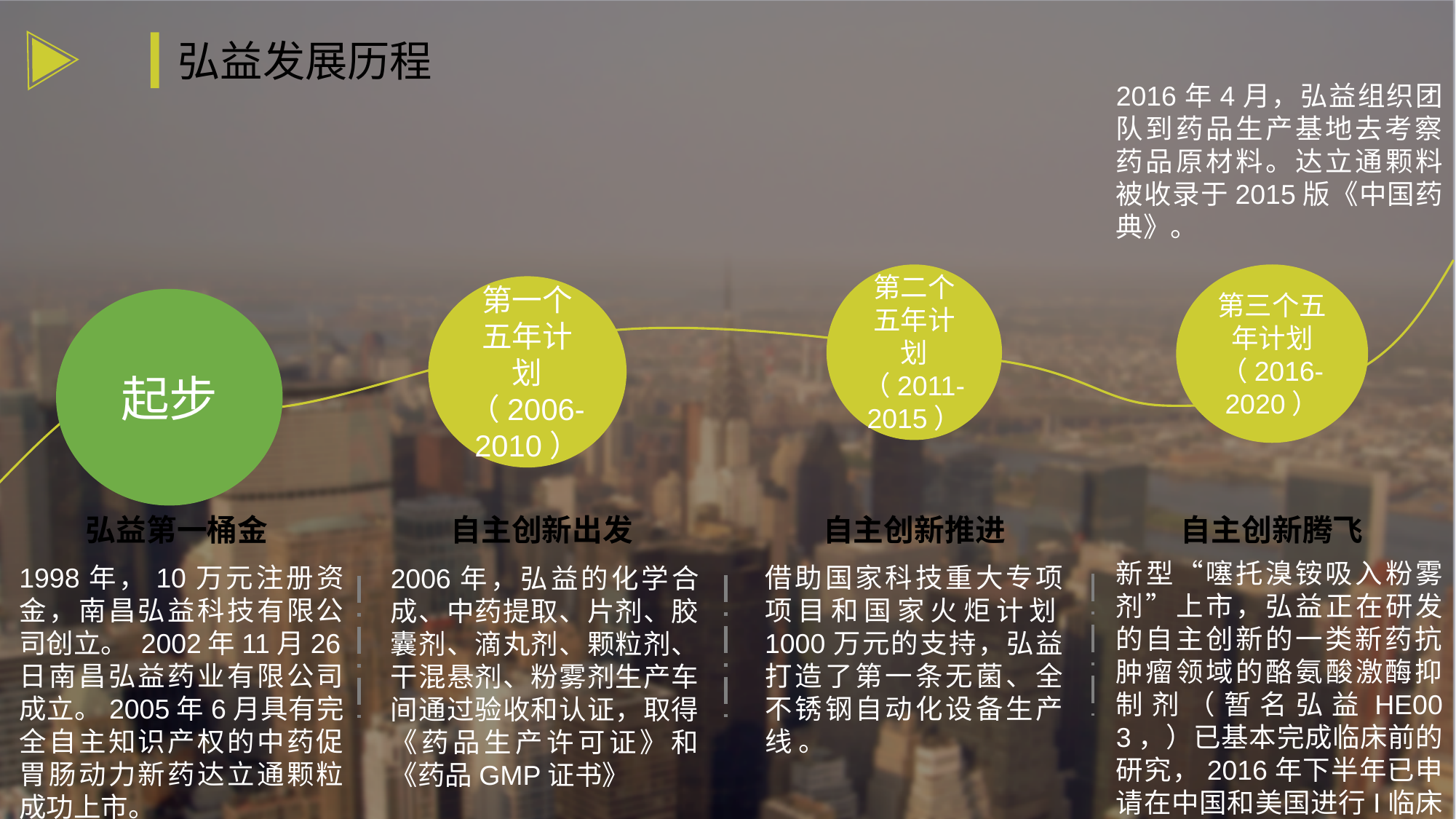

弘益发展历程

2016年4月，弘益组织团队到药品生产基地去考察药品原材料。达立通颗料被收录于2015版《中国药典》。
第三个五年计划（2016-2020）
自主创新腾飞
新型“噻托溴铵吸入粉雾剂”上市，弘益正在研发的自主创新的一类新药抗肿瘤领域的酪氨酸激酶抑制剂（暂名弘益HE003，）已基本完成临床前的研究，2016年下半年已申请在中国和美国进行I临床研究。

第二个五年计划（2011-2015）
自主创新推进
借助国家科技重大专项项目和国家火炬计划1000万元的支持，弘益打造了第一条无菌、全不锈钢自动化设备生产线 。
第一个五年计划（2006-2010）
自主创新出发
2006年，弘益的化学合成、中药提取、片剂、胶囊剂、滴丸剂、颗粒剂、干混悬剂、粉雾剂生产车间通过验收和认证，取得《药品生产许可证》和《药品GMP证书》
起步
弘益第一桶金
1998年，10万元注册资金，南昌弘益科技有限公司创立。 2002年11月26日南昌弘益药业有限公司成立。2005年6月具有完全自主知识产权的中药促胃肠动力新药达立通颗粒成功上市。